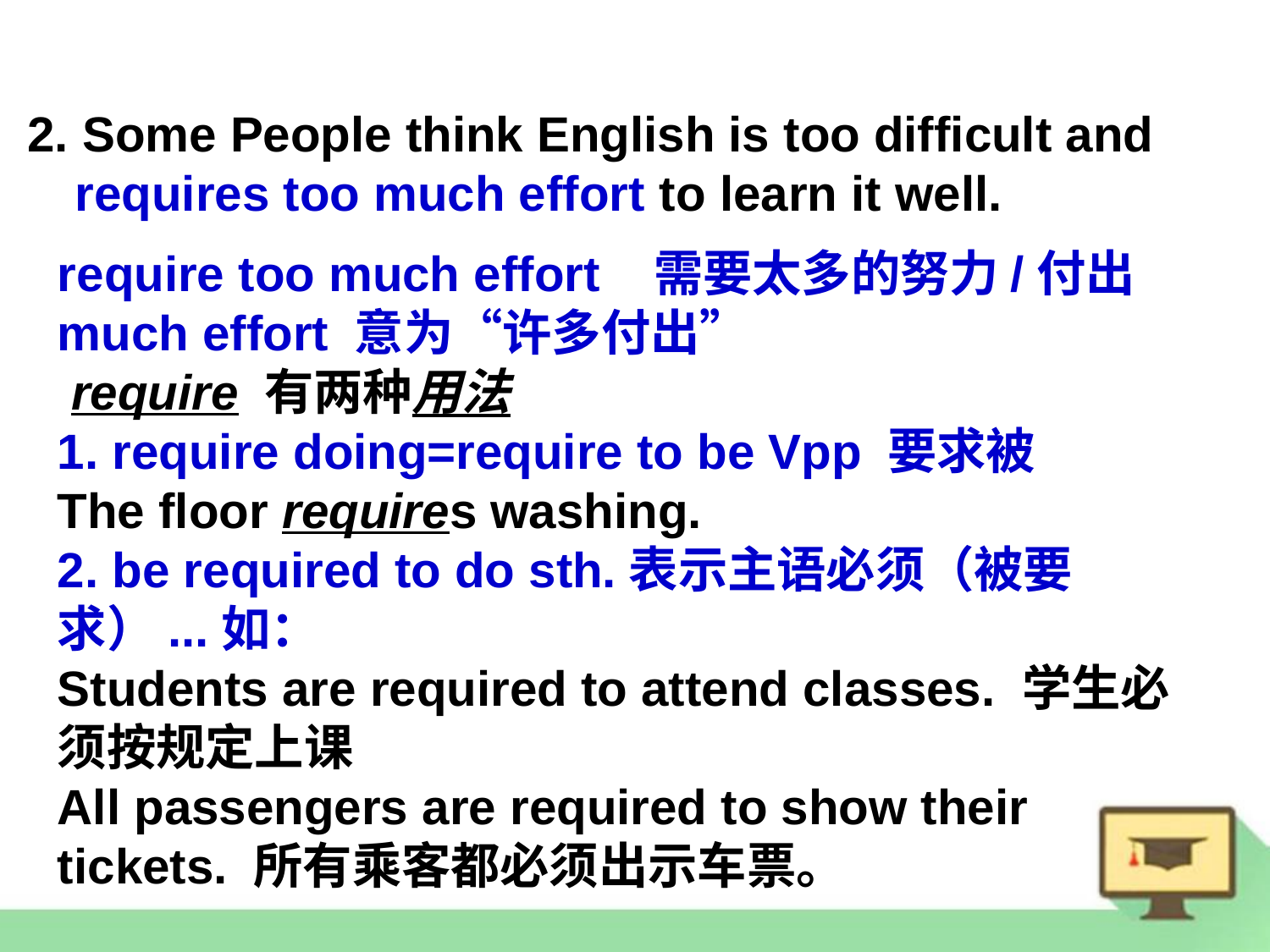

2. Some People think English is too difficult and requires too much effort to learn it well.
require too much effort   需要太多的努力/付出
much effort 意为“许多付出”
 require 有两种用法
1. require doing=require to be Vpp 要求被
The floor requires washing.
2. be required to do sth.表示主语必须（被要求）...如：
Students are required to attend classes. 学生必须按规定上课
All passengers are required to show their tickets. 所有乘客都必须出示车票。